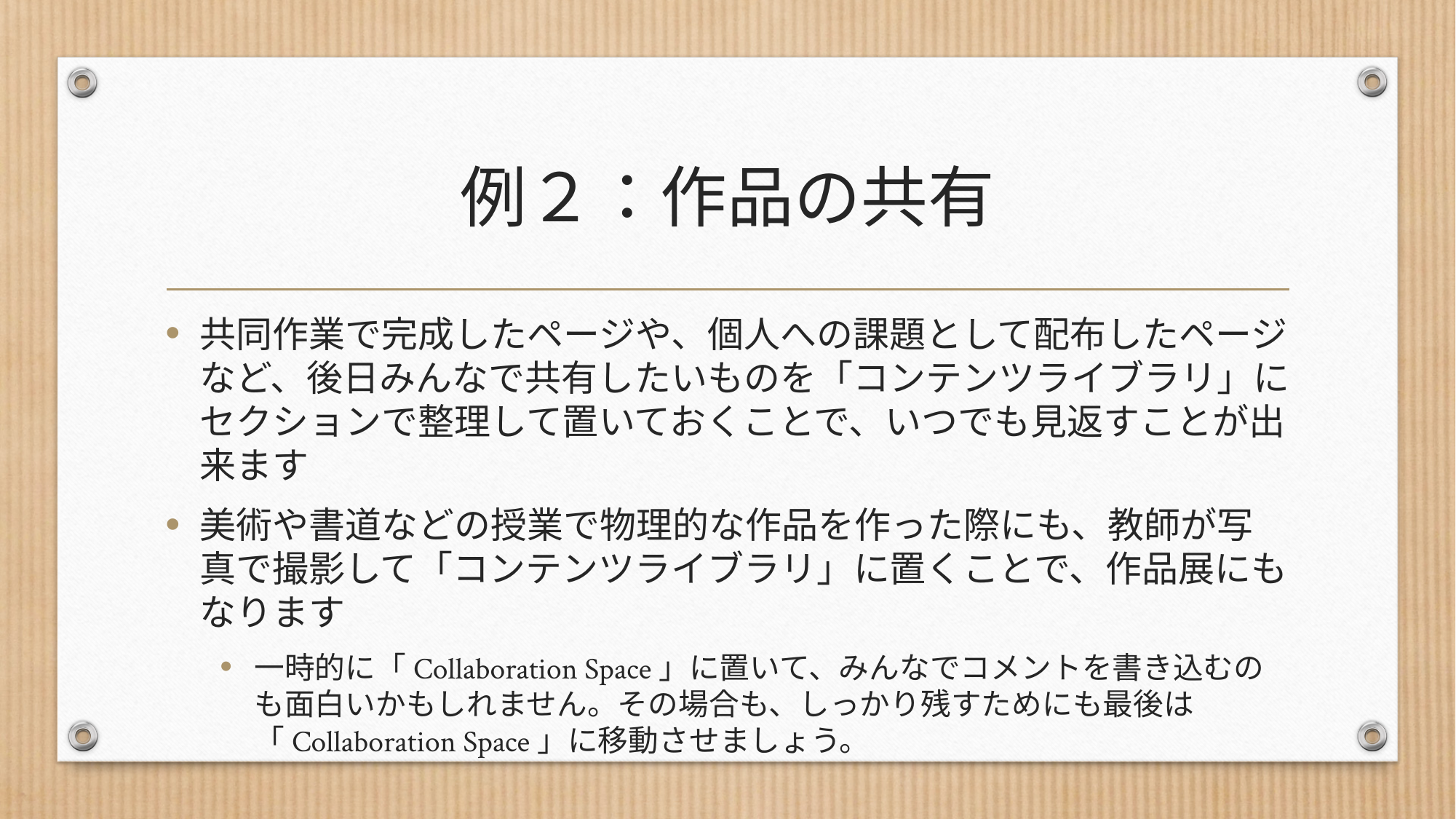

# 例２：作品の共有
共同作業で完成したページや、個人への課題として配布したページなど、後日みんなで共有したいものを「コンテンツライブラリ」にセクションで整理して置いておくことで、いつでも見返すことが出来ます
美術や書道などの授業で物理的な作品を作った際にも、教師が写真で撮影して「コンテンツライブラリ」に置くことで、作品展にもなります
一時的に「Collaboration Space」に置いて、みんなでコメントを書き込むのも面白いかもしれません。その場合も、しっかり残すためにも最後は「Collaboration Space」に移動させましょう。